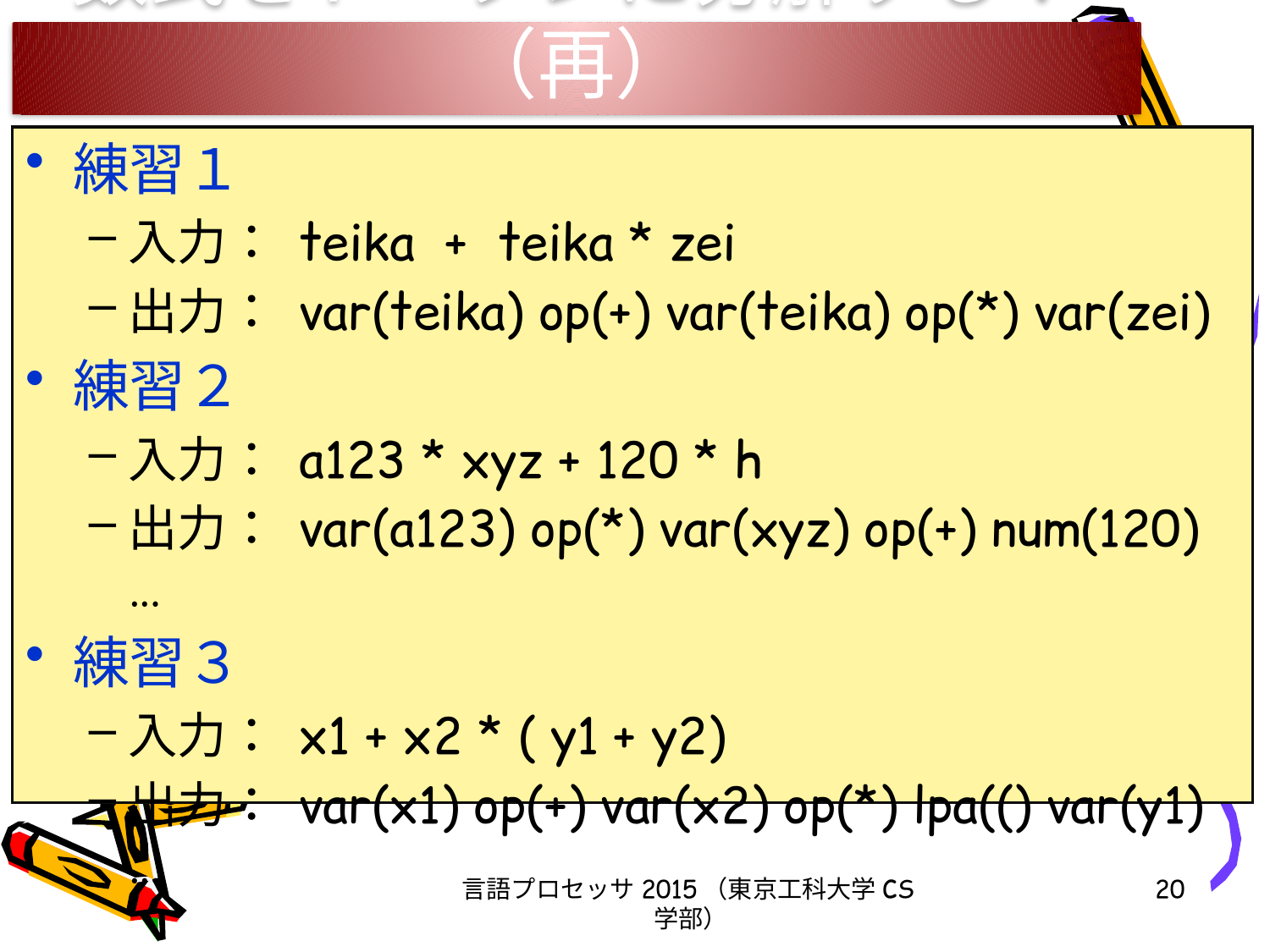

# 数式をトークンに分解する！（再）
練習１
入力： teika  +  teika * zei
出力： var(teika) op(+) var(teika) op(*) var(zei)
練習２
入力： a123 * xyz + 120 * h
出力： var(a123) op(*) var(xyz) op(+) num(120) …
練習３
入力： x1 + x2 * ( y1 + y2)
出力： var(x1) op(+) var(x2) op(*) lpa(() var(y1) …
言語プロセッサ2015（東京工科大学CS学部）
20